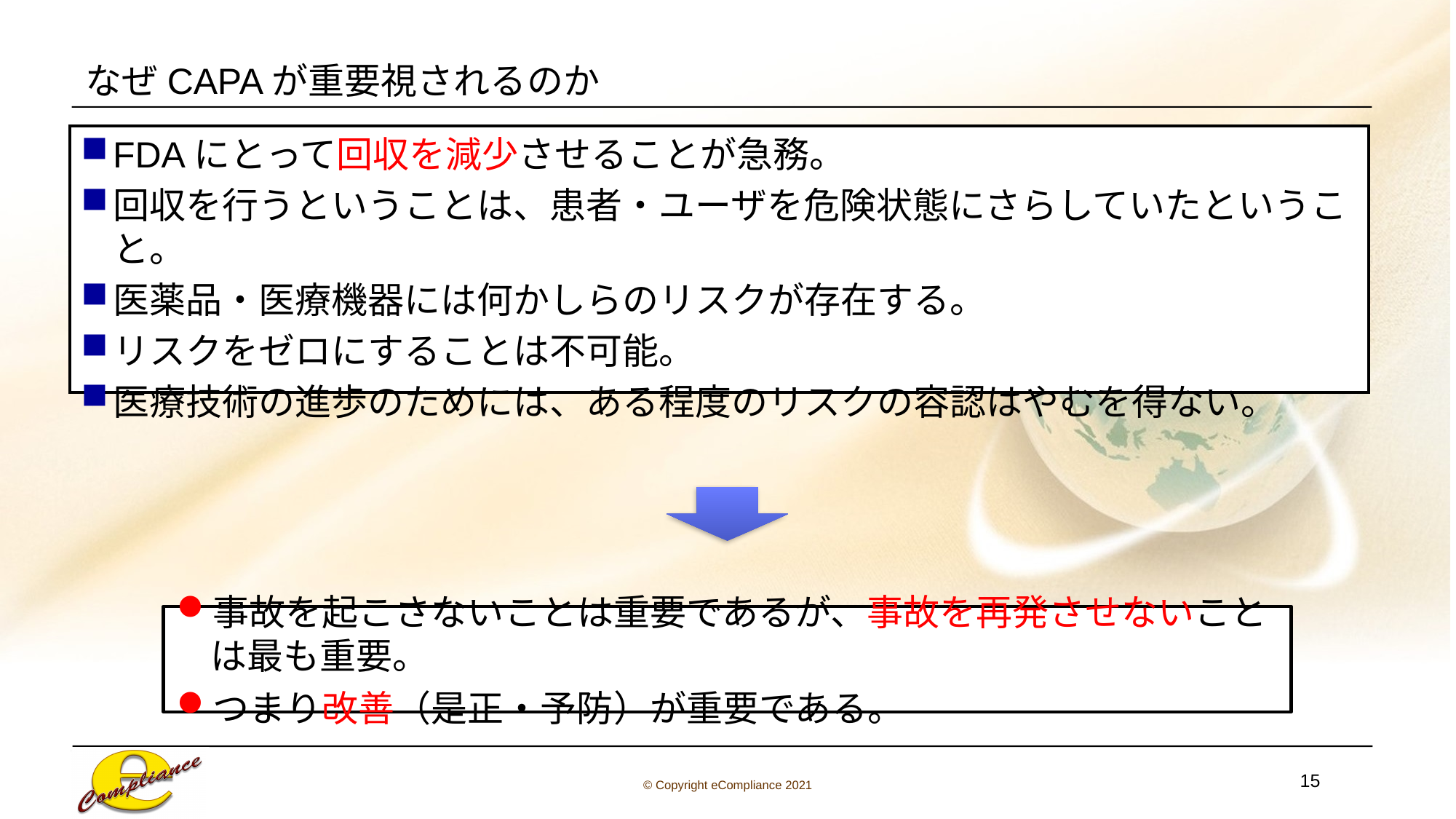

# なぜCAPAが重要視されるのか
FDAにとって回収を減少させることが急務。
回収を行うということは、患者・ユーザを危険状態にさらしていたということ。
医薬品・医療機器には何かしらのリスクが存在する。
リスクをゼロにすることは不可能。
医療技術の進歩のためには、ある程度のリスクの容認はやむを得ない。

事故を起こさないことは重要であるが、事故を再発させないことは最も重要。
つまり改善（是正・予防）が重要である。